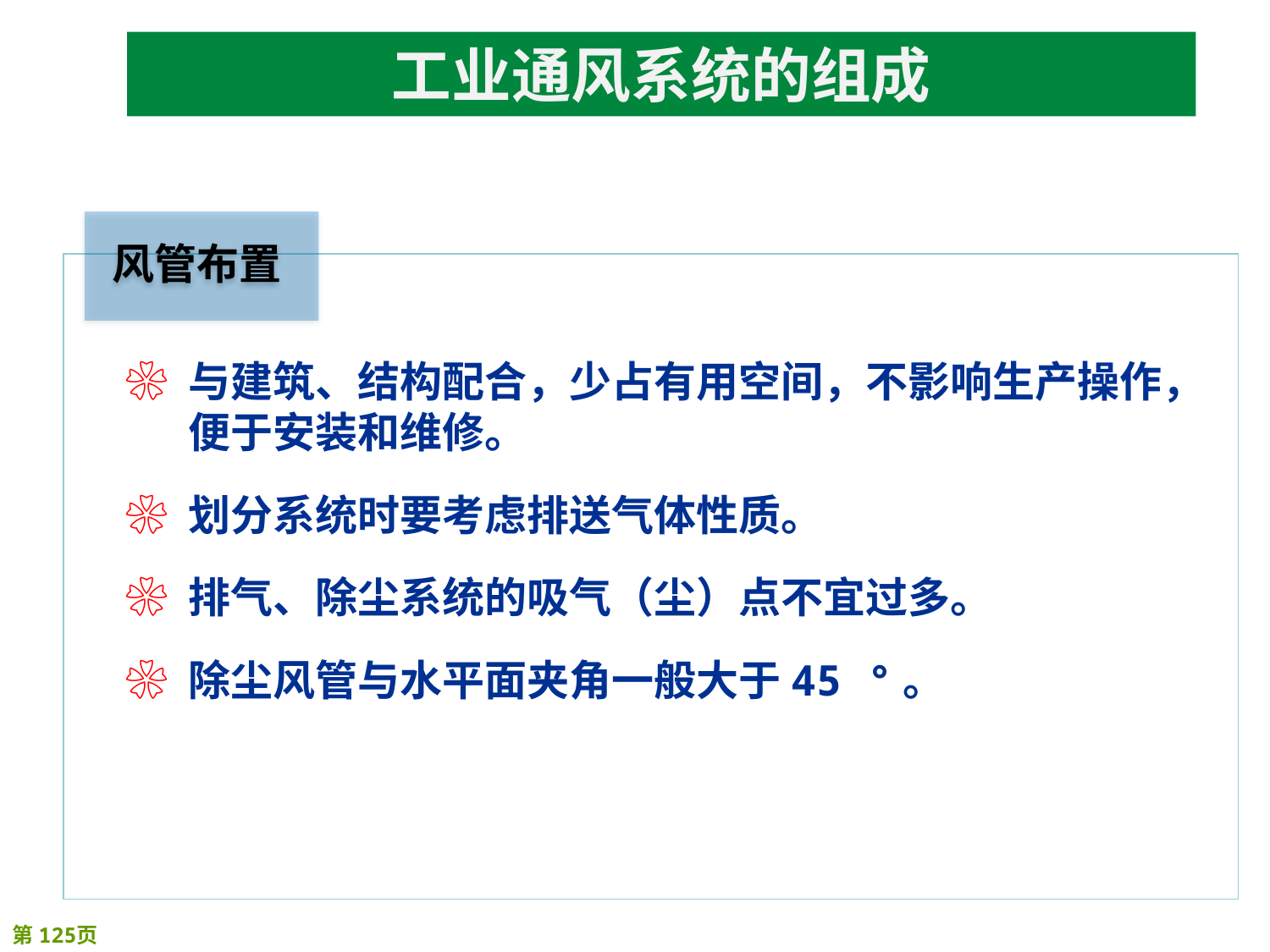

# 工业通风系统的组成
风管布置

❀ 与建筑、结构配合，少占有用空间，不影响生产操作，便于安装和维修。
❀ 划分系统时要考虑排送气体性质。
❀ 排气、除尘系统的吸气（尘）点不宜过多。
❀ 除尘风管与水平面夹角一般大于45 °。